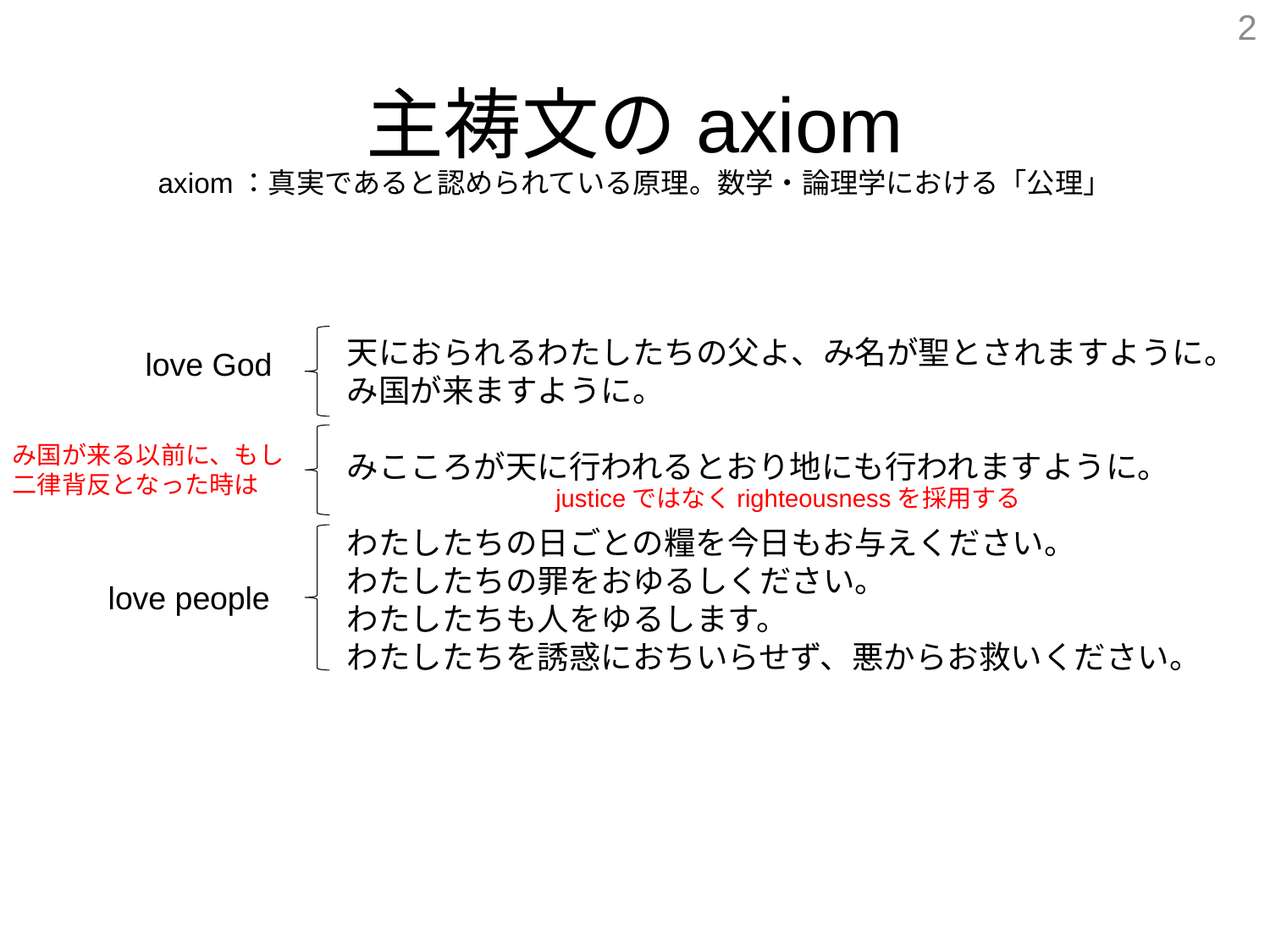

2
# 主祷文のaxiom axiom：真実であると認められている原理。数学・論理学における「公理」

love God

love people
天におられるわたしたちの父よ、み名が聖とされますように。
み国が来ますように。

みこころが天に行われるとおり地にも行われますように。

わたしたちの日ごとの糧を今日もお与えください。
わたしたちの罪をおゆるしください。
わたしたちも人をゆるします。
わたしたちを誘惑におちいらせず、悪からお救いください。

み国が来る以前に、もし二律背反となった時は
justiceではなくrighteousnessを採用する